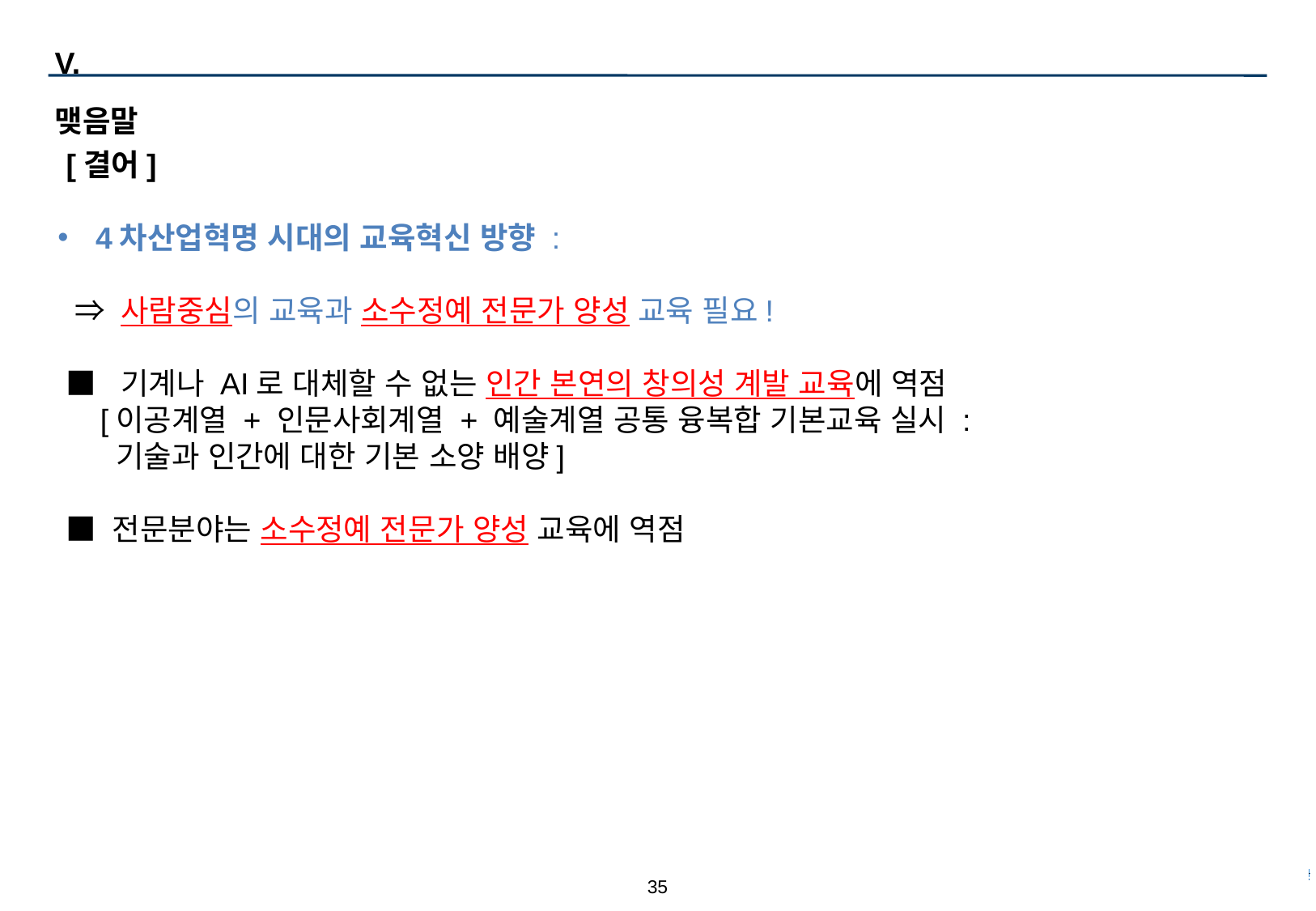

V. 맺음말

 [결어]

4차산업혁명 시대의 교육혁신 방향 :

  ⇒ 사람중심의 교육과 소수정예 전문가 양성 교육 필요!

 ■  기계나 AI로 대체할 수 없는 인간 본연의 창의성 계발 교육에 역점
     [이공계열 + 인문사회계열 + 예술계열 공통 융복합 기본교육 실시 :
      기술과 인간에 대한 기본 소양 배양]

 ■ 전문분야는 소수정예 전문가 양성 교육에 역점